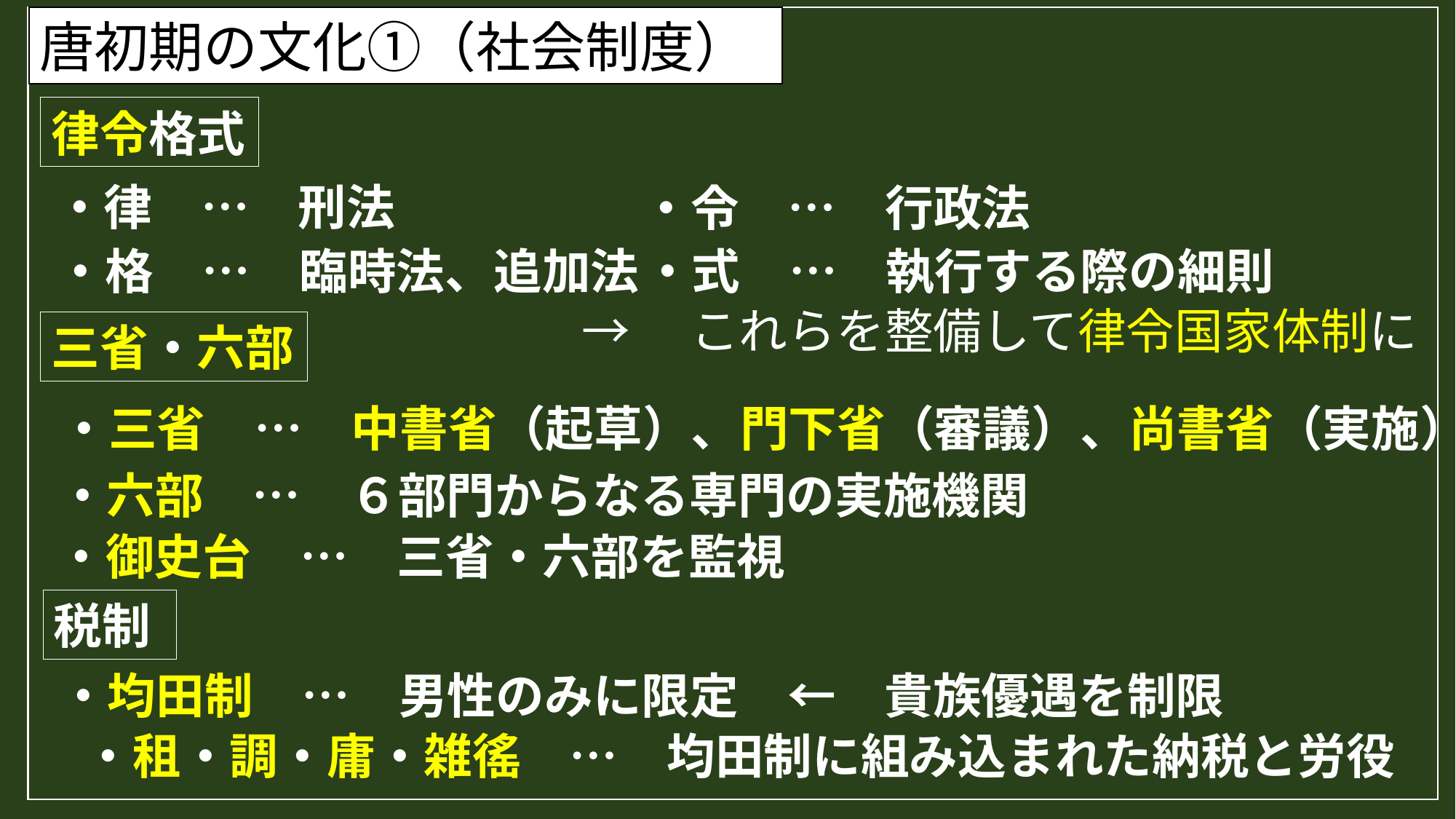

唐初期の文化①（社会制度）
律令格式
・律　…　刑法
・令　…　行政法
・式　…　執行する際の細則
・格　…　臨時法、追加法
→　これらを整備して律令国家体制に
三省・六部
・三省　…　中書省（起草）、門下省（審議）、尚書省（実施）
・六部　…　６部門からなる専門の実施機関
・御史台　…　三省・六部を監視
税制
・均田制　…　男性のみに限定　←　貴族優遇を制限
・租・調・庸・雑徭　…　均田制に組み込まれた納税と労役